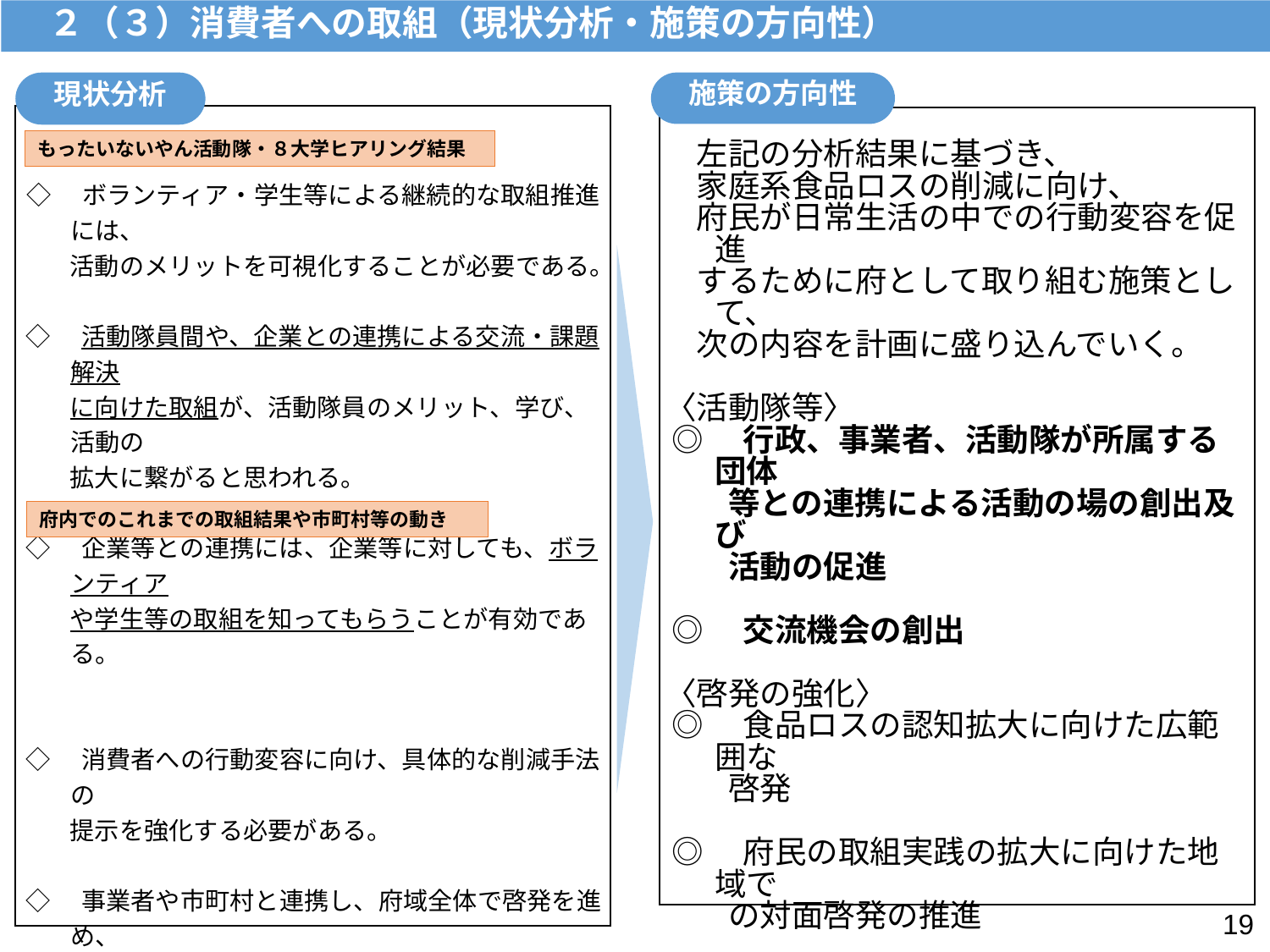

２（３）消費者への取組（現状分析・施策の方向性）
現状分析
施策の方向性

 ◇　ボランティア・学生等による継続的な取組推進には、
　　活動のメリットを可視化することが必要である。

 ◇　活動隊員間や、企業との連携による交流・課題解決
　　に向けた取組が、活動隊員のメリット、学び、活動の
　　拡大に繋がると思われる。

 ◇　企業等との連携には、企業等に対しても、ボランティア
　　や学生等の取組を知ってもらうことが有効である。

 ◇　消費者への行動変容に向け、具体的な削減手法の
　　提示を強化する必要がある。

 ◇　事業者や市町村と連携し、府域全体で啓発を進め、
　　認知をより進める一方、地域で対面啓発により具体的な
　　実践に繋げることが効果的と考えられる。

 ◇　これまでの発生抑制の啓発に加え、市町村や事業者
　　で取組が進んでいるフードドライブを推進することで、
　　未利用食品の有効活用による削減が期待できる。

　左記の分析結果に基づき、
　家庭系食品ロスの削減に向け、
　府民が日常生活の中での行動変容を促進
　するために府として取り組む施策として、
　次の内容を計画に盛り込んでいく。

〈活動隊等〉
 ◎　行政、事業者、活動隊が所属する団体
　　等との連携による活動の場の創出及び
　　活動の促進

 ◎　交流機会の創出

〈啓発の強化〉
 ◎　食品ロスの認知拡大に向けた広範囲な
　　啓発

 ◎　府民の取組実践の拡大に向けた地域で
　　の対面啓発の推進

〈新たな削減行動の推奨〉
 ◎　家庭での未利用食品の寄附につながる、
　　地域でのフードドライブの拡大支援

もったいないやん活動隊・８大学ヒアリング結果
府内でのこれまでの取組結果や市町村等の動き

19